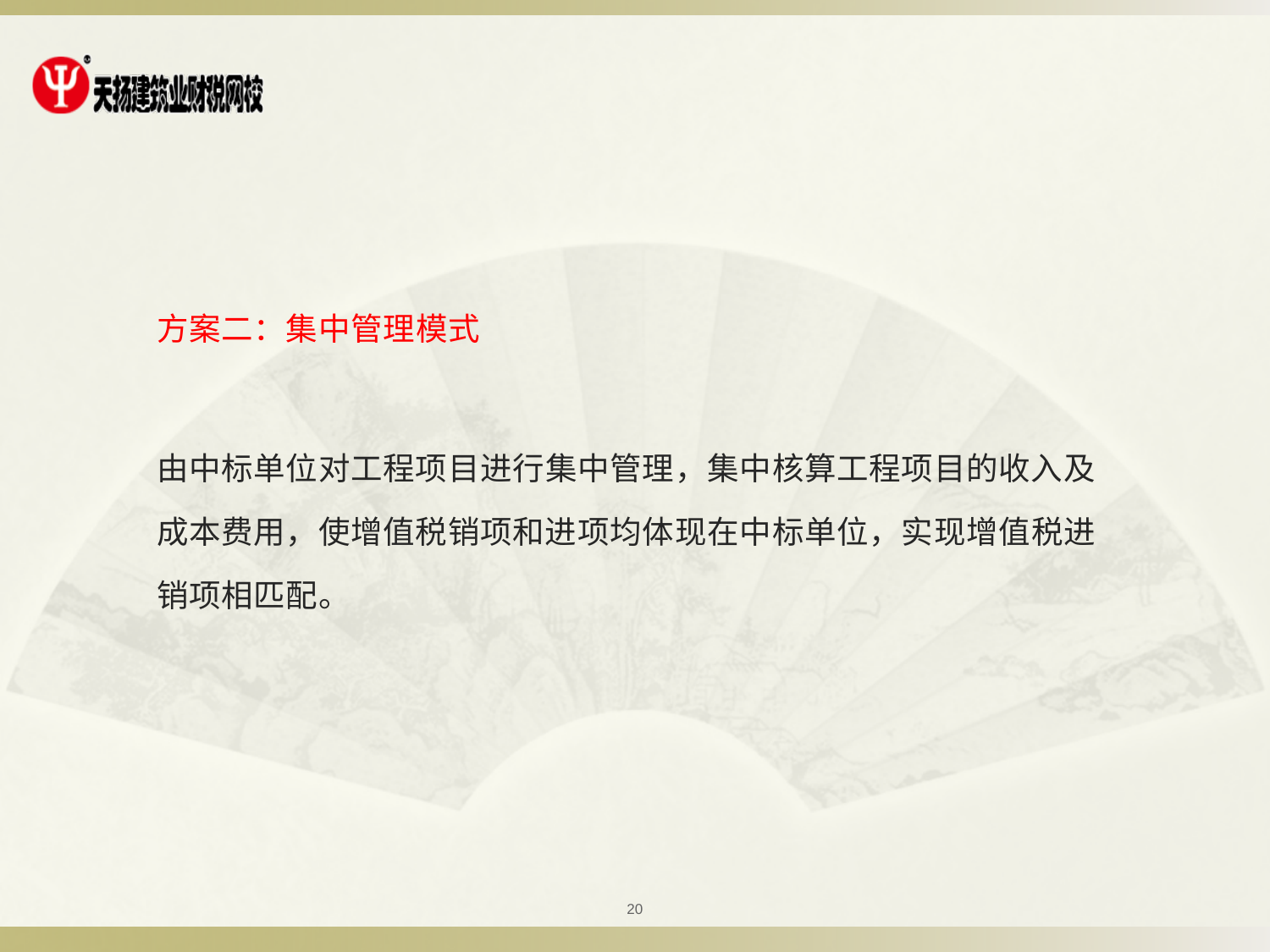

方案二：集中管理模式

由中标单位对工程项目进行集中管理，集中核算工程项目的收入及成本费用，使增值税销项和进项均体现在中标单位，实现增值税进销项相匹配。

20